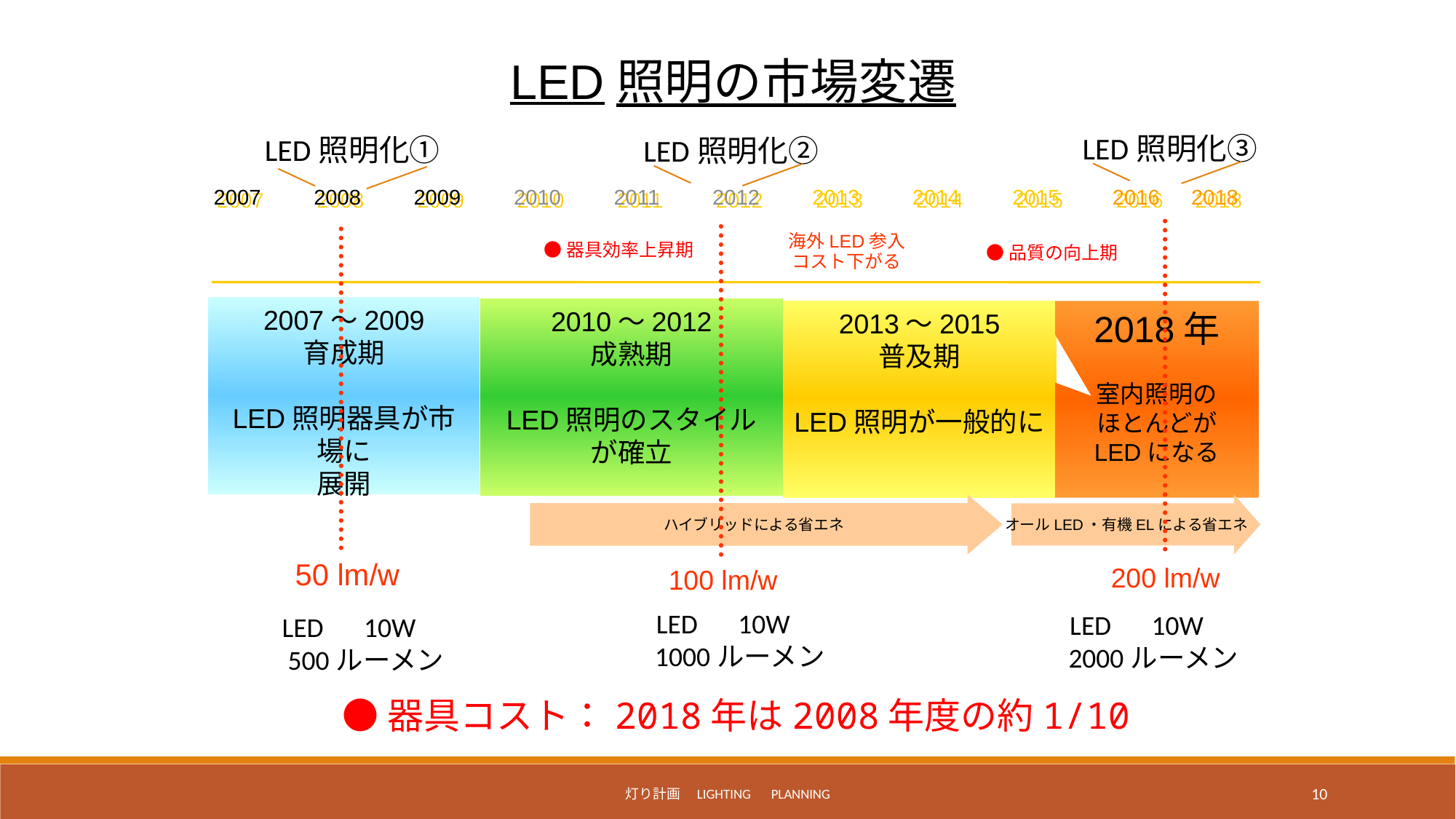

LED照明の市場変遷
LED照明化③
LED照明化①
LED照明化②
2007　　2008　　2009　　2010　　2011　　2012　　2013　　2014　　2015　　2016　2018

●器具効率上昇期

●品質の向上期
200 lm/w

100 lm/w

50 lm/w
海外LED参入
コスト下がる

2007～2009
育成期

LED照明器具が市場に
展開
2010～2012
成熟期

LED照明のスタイル
が確立

2013～2015
普及期

LED照明が一般的に

2018年

室内照明の
ほとんどが
LEDになる

ハイブリッドによる省エネ
オールLED・有機ELによる省エネ
LED　10W
　1000ルーメン
LED　10W
　2000ルーメン
LED　10W
　500ルーメン
●器具コスト：2018年は2008年度の約1/10
灯り計画　Lighting　Planning
10